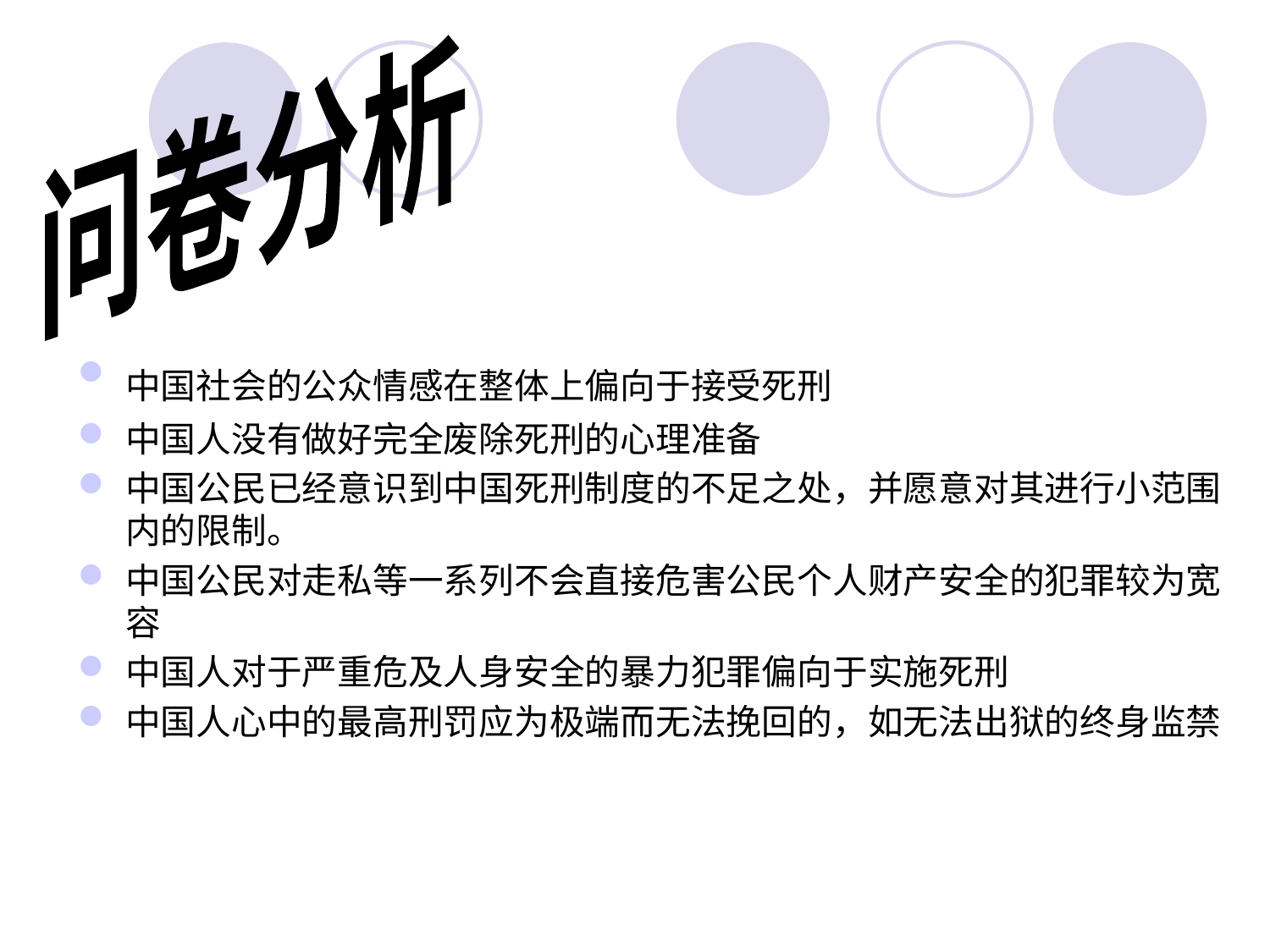

问卷分析
中国社会的公众情感在整体上偏向于接受死刑
中国人没有做好完全废除死刑的心理准备
中国公民已经意识到中国死刑制度的不足之处，并愿意对其进行小范围内的限制。
中国公民对走私等一系列不会直接危害公民个人财产安全的犯罪较为宽容
中国人对于严重危及人身安全的暴力犯罪偏向于实施死刑
中国人心中的最高刑罚应为极端而无法挽回的，如无法出狱的终身监禁